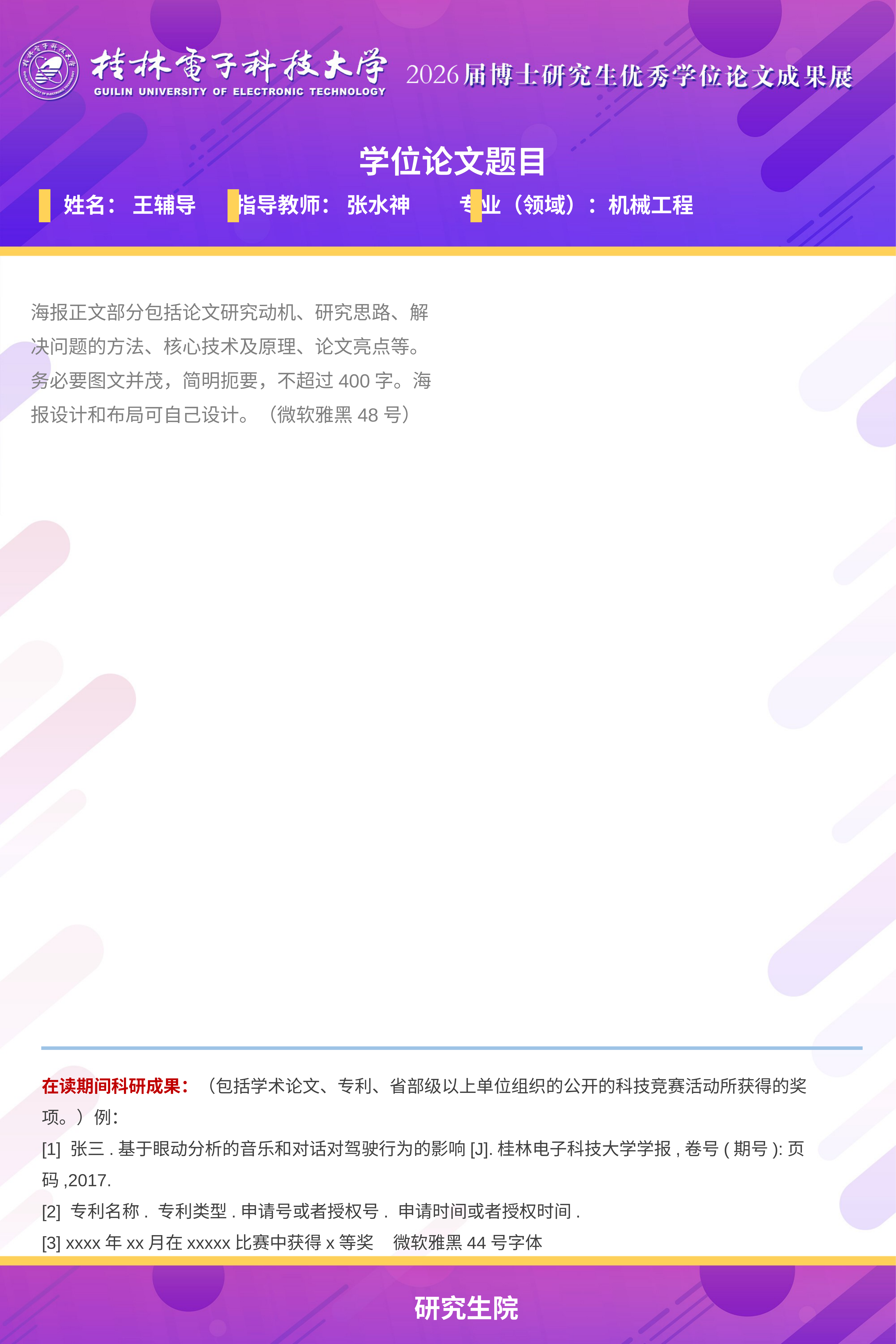

学位论文题目

姓名： 王辅导        指导教师： 张水神          专业（领域）：机械工程
海报正文部分包括论文研究动机、研究思路、解决问题的方法、核心技术及原理、论文亮点等。务必要图文并茂，简明扼要，不超过400字。海报设计和布局可自己设计。（微软雅黑48号）

在读期间科研成果：（包括学术论文、专利、省部级以上单位组织的公开的科技竞赛活动所获得的奖项。）例：
[1] 张三.基于眼动分析的音乐和对话对驾驶行为的影响[J].桂林电子科技大学学报,卷号(期号):页码,2017.
[2] 专利名称. 专利类型.申请号或者授权号. 申请时间或者授权时间.
[3] xxxx年xx月在xxxxx比赛中获得x等奖     微软雅黑44号字体

研究生院